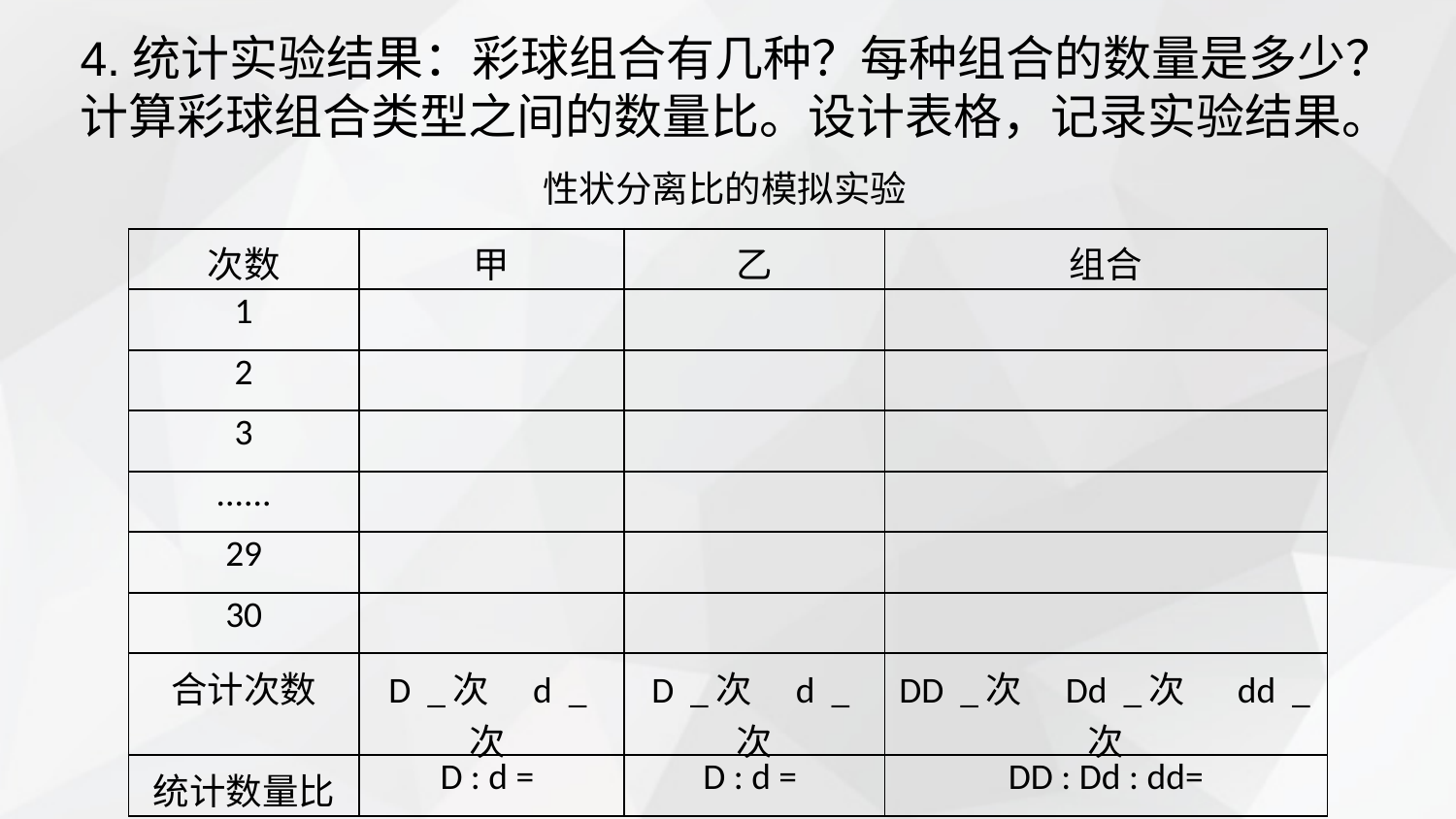

4.统计实验结果：彩球组合有几种？每种组合的数量是多少？计算彩球组合类型之间的数量比。设计表格，记录实验结果。
      性状分离比的模拟实验
| 次数 | 甲 | 乙 | 组合 |
| --- | --- | --- | --- |
| 1 |  |  |  |
| 2 |  |  |  |
| 3 |  |  |  |
| ...... |  |  |  |
| 29 |  |  |  |
| 30 |  |  |  |
| 合计次数 | D \_次 d \_次 | D \_次 d \_次 | DD \_次 Dd \_次 dd \_次 |
| 统计数量比 | D : d = | D : d = | DD : Dd : dd= |